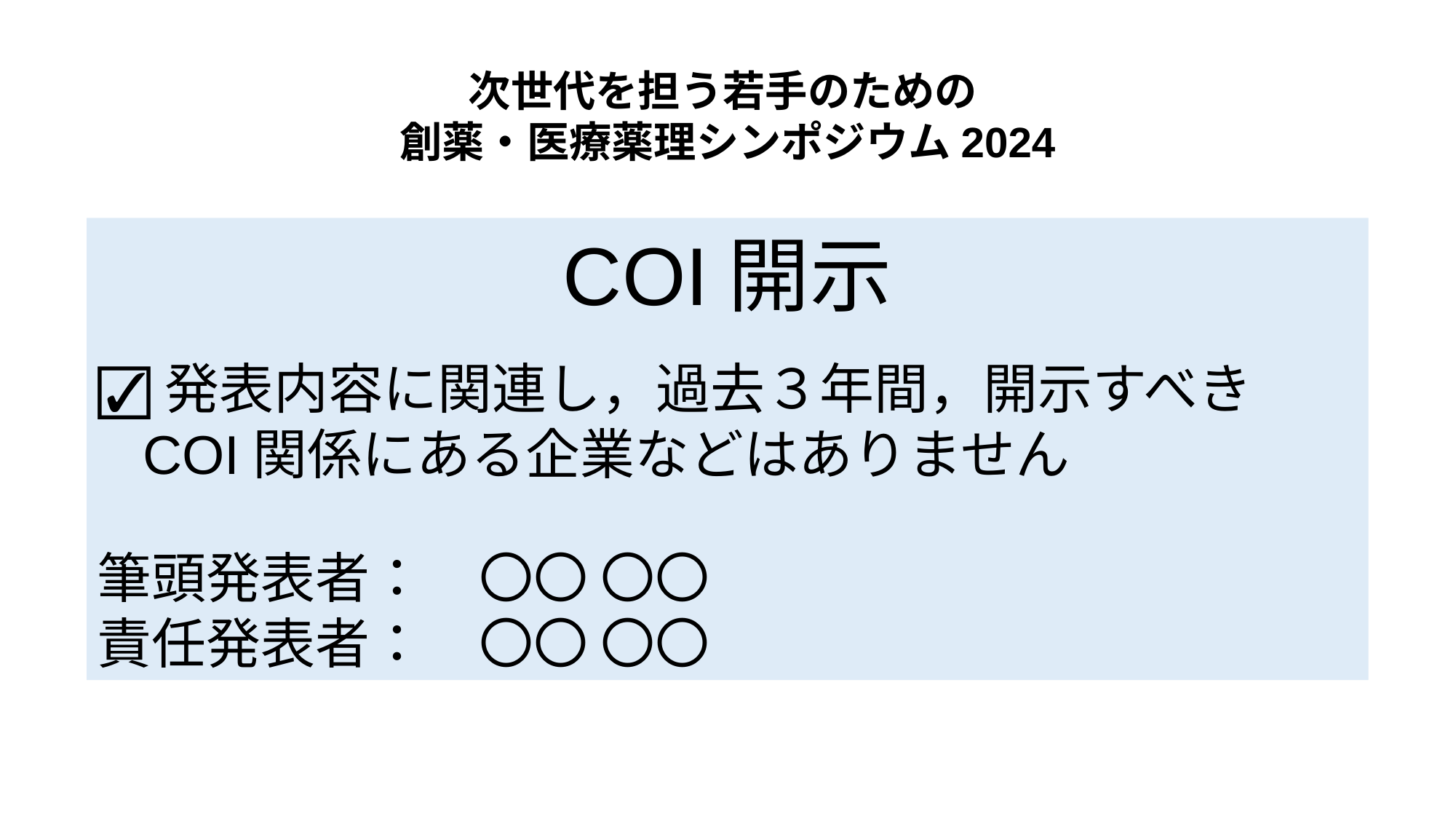

次世代を担う若手のための
創薬・医療薬理シンポジウム2024
COI開示

☑発表内容に関連し，過去３年間，開示すべき
   COI関係にある企業などはありません

筆頭発表者：　〇〇 〇〇
責任発表者：　〇〇 〇〇